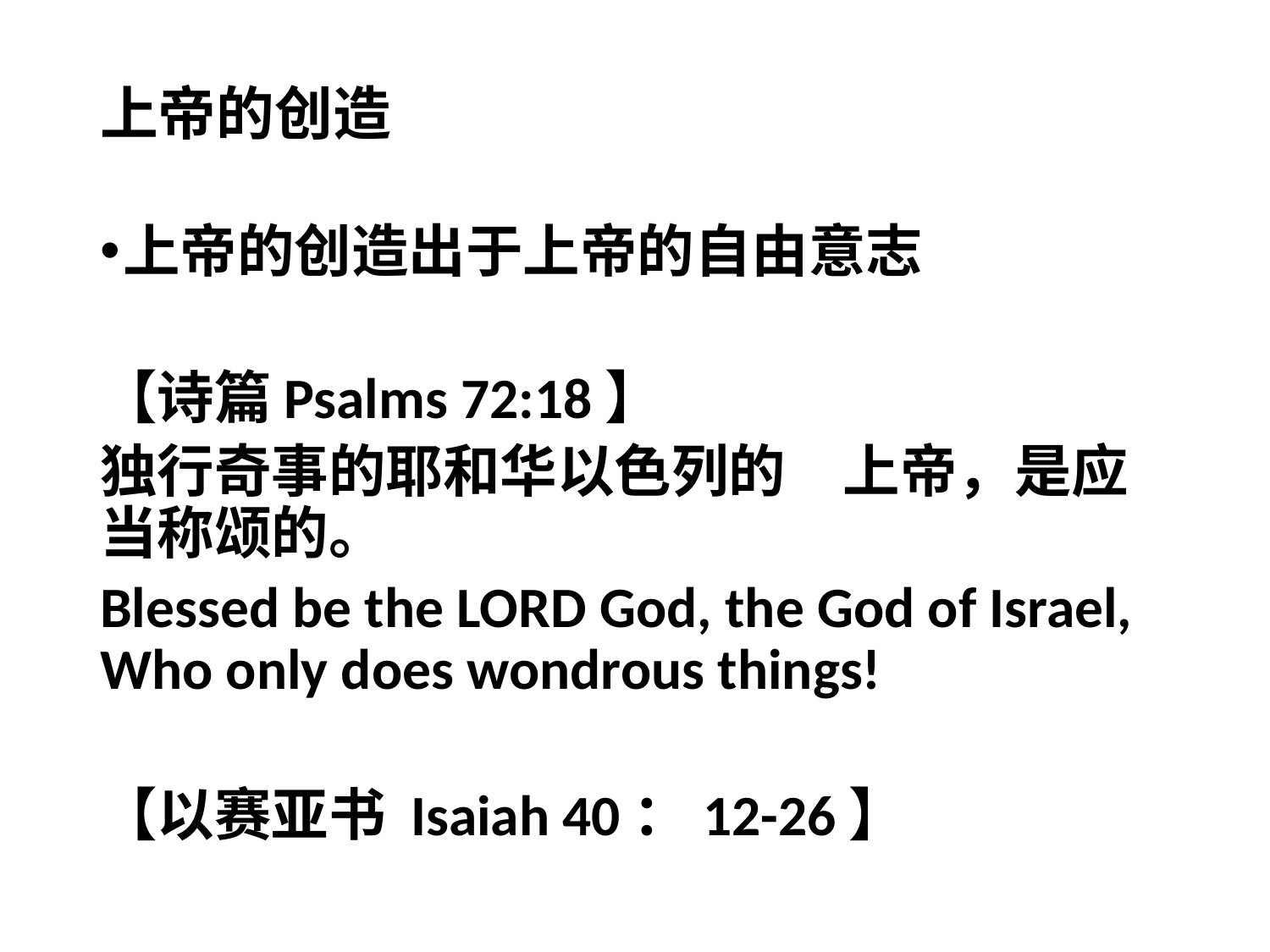

# 上帝的创造
上帝的创造出于上帝的自由意志

【诗篇Psalms 72:18】
独行奇事的耶和华以色列的　上帝，是应当称颂的。
Blessed be the LORD God, the God of Israel, Who only does wondrous things!

【以赛亚书 Isaiah 40：12-26】